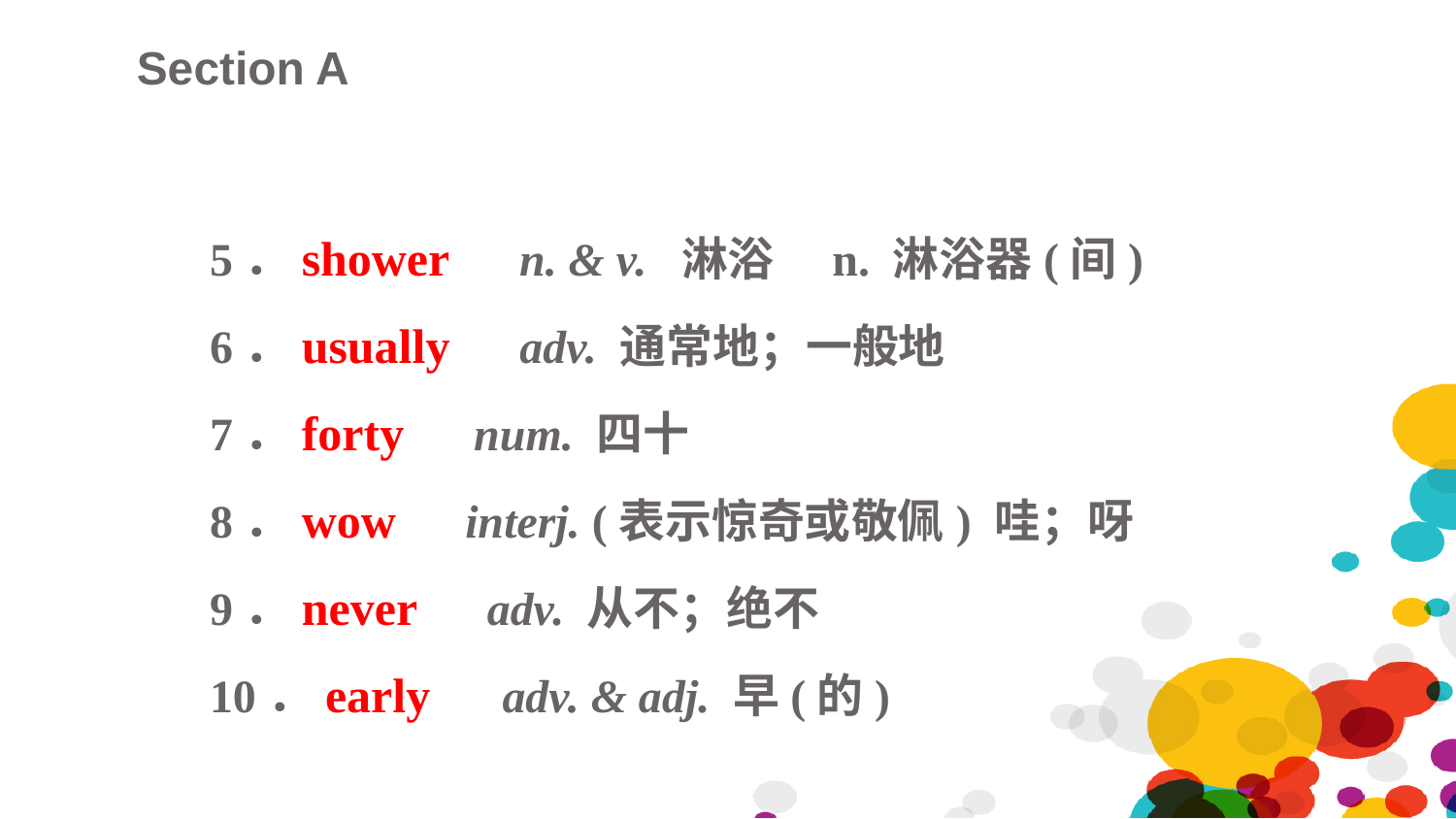

Section A
5．shower　n. & v.  淋浴　n. 淋浴器(间)
6．usually　adv. 通常地；一般地
7．forty　num. 四十
8．wow　interj. (表示惊奇或敬佩) 哇；呀
9．never　adv. 从不；绝不
10．early　adv. & adj. 早(的)